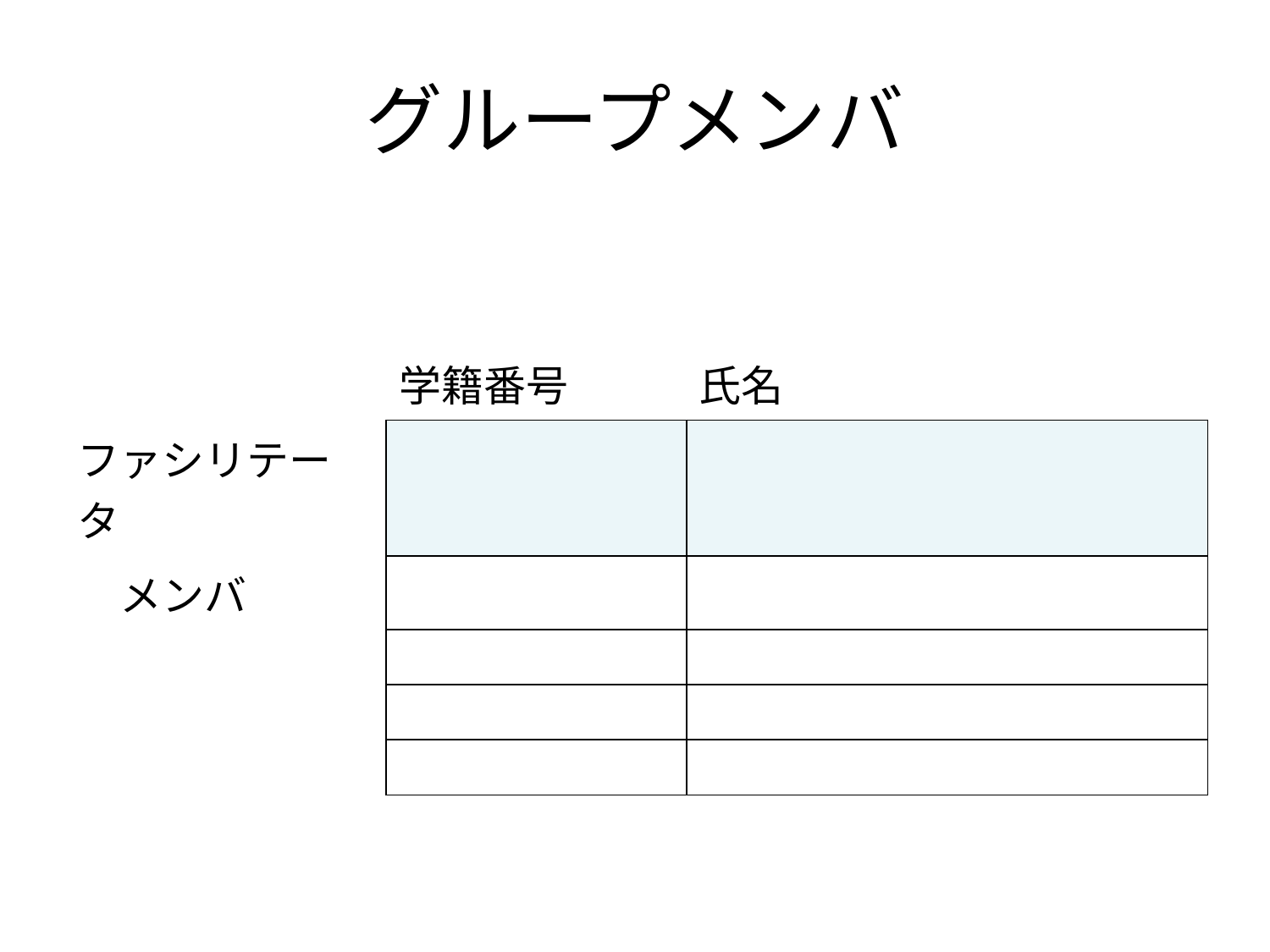

# グループメンバ
|  | 学籍番号 | 氏名 |
| --- | --- | --- |
| ファシリテータ |  |  |
| メンバ |  |  |
|  |  |  |
|  |  |  |
|  |  |  |